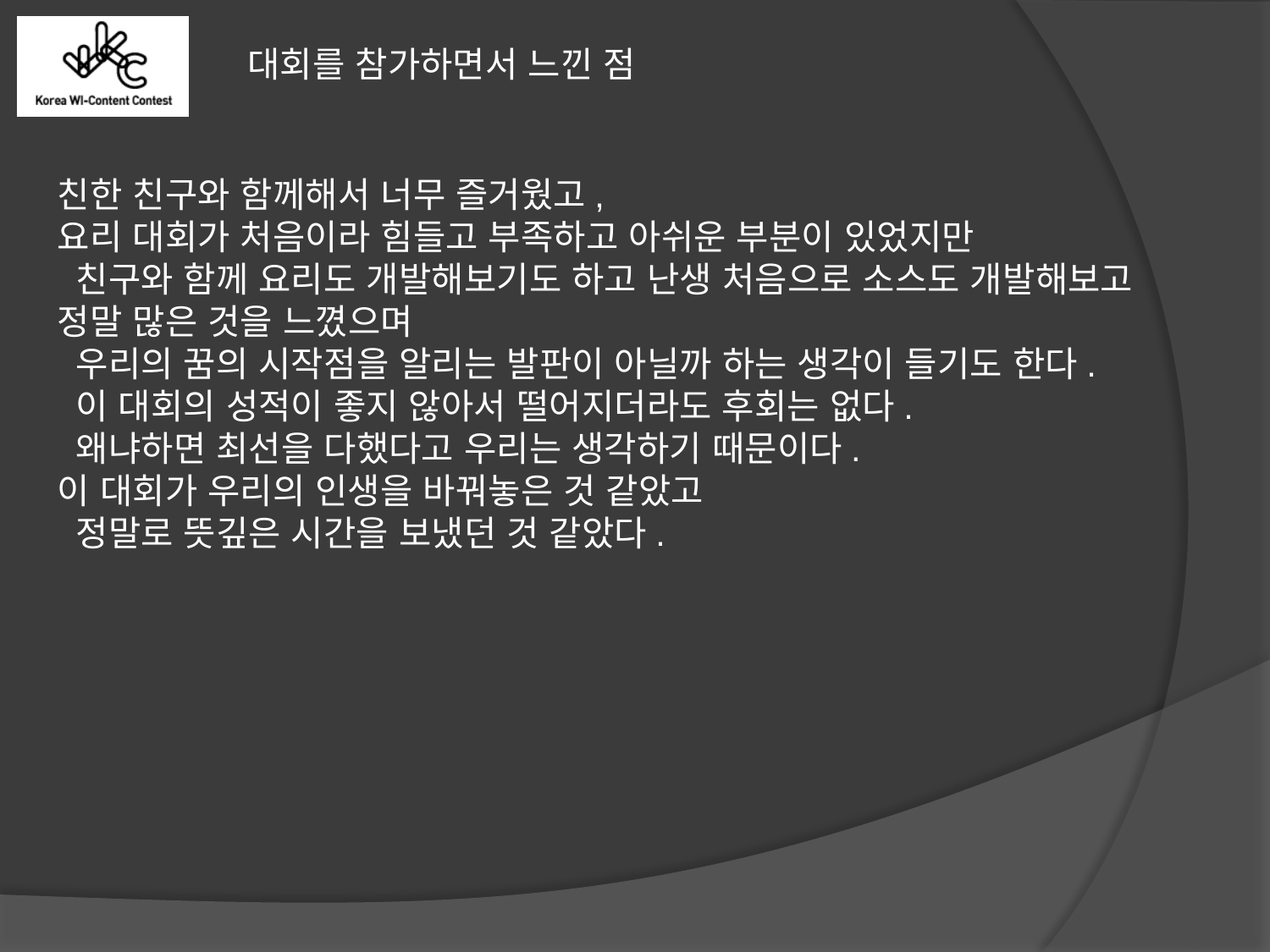

대회를 참가하면서 느낀 점
친한 친구와 함께해서 너무 즐거웠고,
요리 대회가 처음이라 힘들고 부족하고 아쉬운 부분이 있었지만
 친구와 함께 요리도 개발해보기도 하고 난생 처음으로 소스도 개발해보고 정말 많은 것을 느꼈으며
 우리의 꿈의 시작점을 알리는 발판이 아닐까 하는 생각이 들기도 한다.
 이 대회의 성적이 좋지 않아서 떨어지더라도 후회는 없다.
 왜냐하면 최선을 다했다고 우리는 생각하기 때문이다.
이 대회가 우리의 인생을 바꿔놓은 것 같았고
 정말로 뜻깊은 시간을 보냈던 것 같았다.